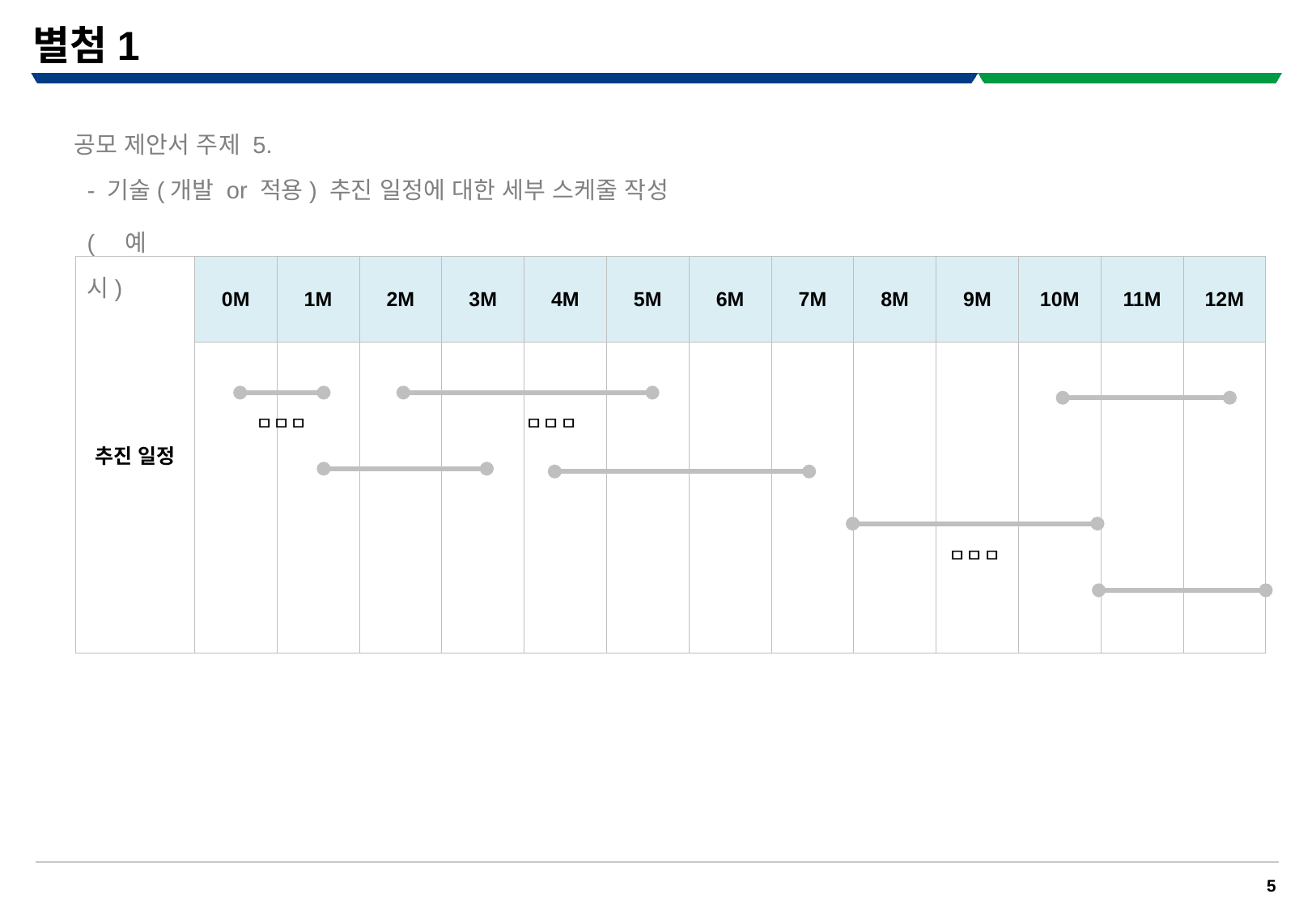

별첨1
공모 제안서 주제 5.
  - 기술(개발 or 적용) 추진 일정에 대한 세부 스케줄 작성
(예시)
| 추진 일정 | 0M | 1M | 2M | 3M | 4M | 5M | 6M | 7M | 8M | 9M | 10M | 11M | 12M |
| --- | --- | --- | --- | --- | --- | --- | --- | --- | --- | --- | --- | --- | --- |
|  |  |  |  |  |  |  |  |  |  |  |  |  |  |
ㅁㅁㅁ
ㅁㅁㅁ
ㅁㅁㅁ